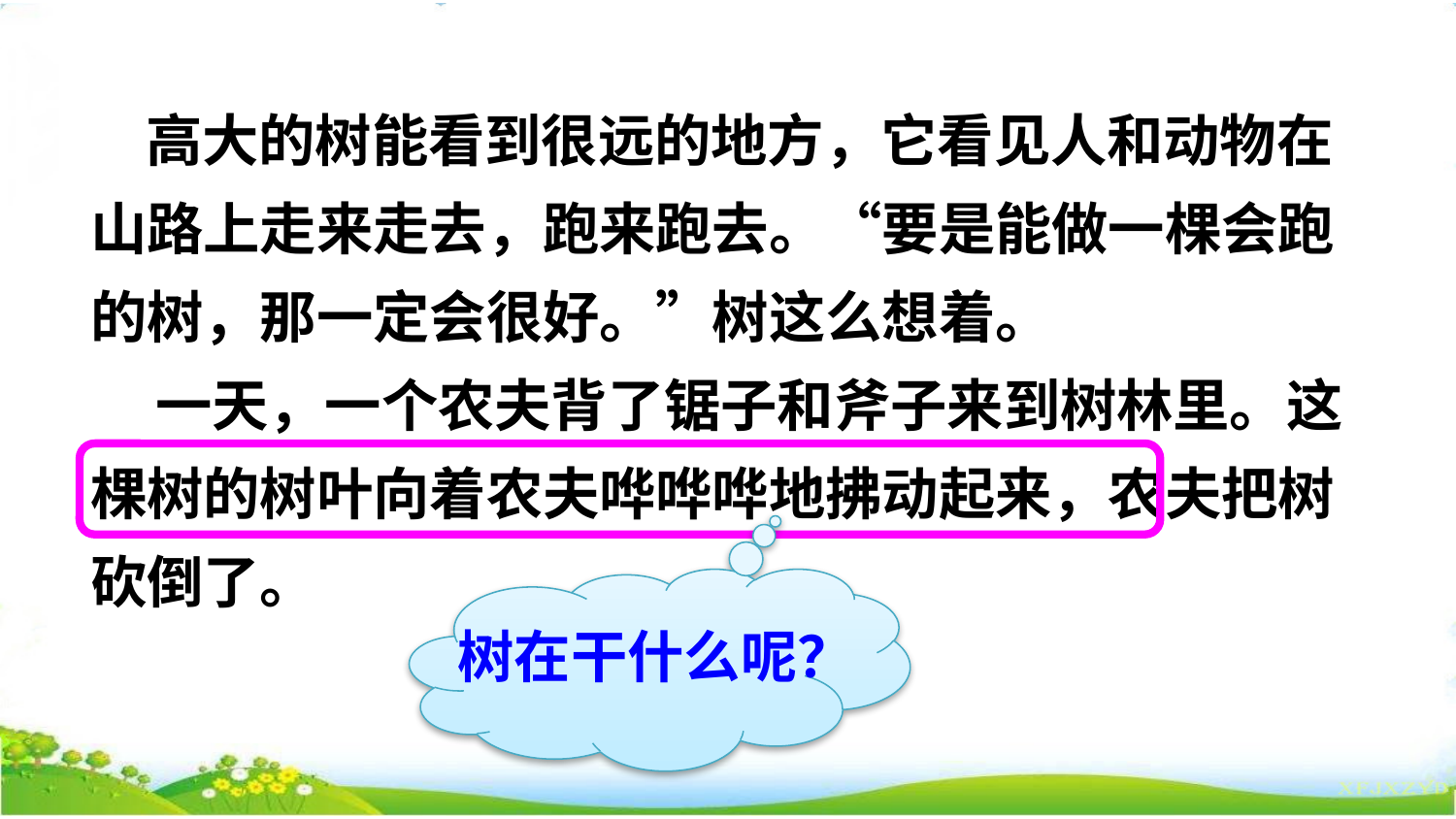

小凤教学自营店
    高大的树能看到很远的地方，它看见人和动物在山路上走来走去，跑来跑去。“要是能做一棵会跑的树，那一定会很好。”树这么想着。
    一天，一个农夫背了锯子和斧子来到树林里。这棵树的树叶向着农夫哗哗哗地拂动起来，农夫把树砍倒了。
小凤教学自营店
XFJXZYD
XFJXZYD
小凤教学自营店
https://shop196979799.taobao.com
小凤教学自营店
https://shop196979799.taobao.com
XFJXZYD
小凤教学自营店
小凤教学
小凤教学资源店
https://shop196979799.taobao.com
小凤教学
小凤教学自营店
https://shop196979799.taobao.com
小凤教学
XFJXZYD
https://shop196979799.taobao.com
https://shop196979799.taobao.com
小凤教学资源店
小凤教学资源店
小凤教学资源店
XFJXZYD
小凤教学资源店
https://shop196979799.taobao.com
https://shop196979799.taobao.com
小凤教学自营店
小凤教学自营店
https://shop196979799.taobao.com
小凤教学
小凤教学
小凤教学
https://shop196979799.taobao.com
https://shop196979799.taobao.com
XFJXZYD
小凤教学
小凤教学
小凤教学
小凤教学
小凤教学自营店
https://shop196979799.taobao.com
小凤教学
XFJXZYD
XFJXZYD
https://shop196979799.taobao.com
小凤教学
XFJXZYD
小凤教学
https://shop196979799.taobao.com
https://shop196979799.taobao.com
小凤教学资源店
小凤教学自营店
小凤教学
小凤教学资源店
https://shop196979799.taobao.com
小凤教学
小凤教学资源店

小凤教学
小凤教学
https://shop196979799.taobao.com
https://shop196979799.taobao.com
小凤教学
小凤教学
小凤教学资源店
https://shop196979799.taobao.com
小凤教学
https://shop196979799.taobao.com
小凤教学
小凤教学资源店
小凤教学资源店
小凤教学
小凤教学资源店
XFJXZYD
XFJXZYD
XFJXZYD
小凤教学自营店
小凤教学资源店
小凤教学
小凤教学资源店
https://shop196979799.taobao.com
XFJXZYD
XFJXZYD
小凤教学资源店
小凤教学
XFJXZYD

小凤教学自营店
https://shop196979799.taobao.com
小凤教学资源店
小凤教学自营店
小凤教学自营店
树在干什么呢？
https://shop196979799.taobao.com
https://shop196979799.taobao.com
小凤教学资源店
小凤教学
小凤教学
小凤教学自营店
小凤教学资源店
XFJXZYD
https://shop196979799.taobao.com